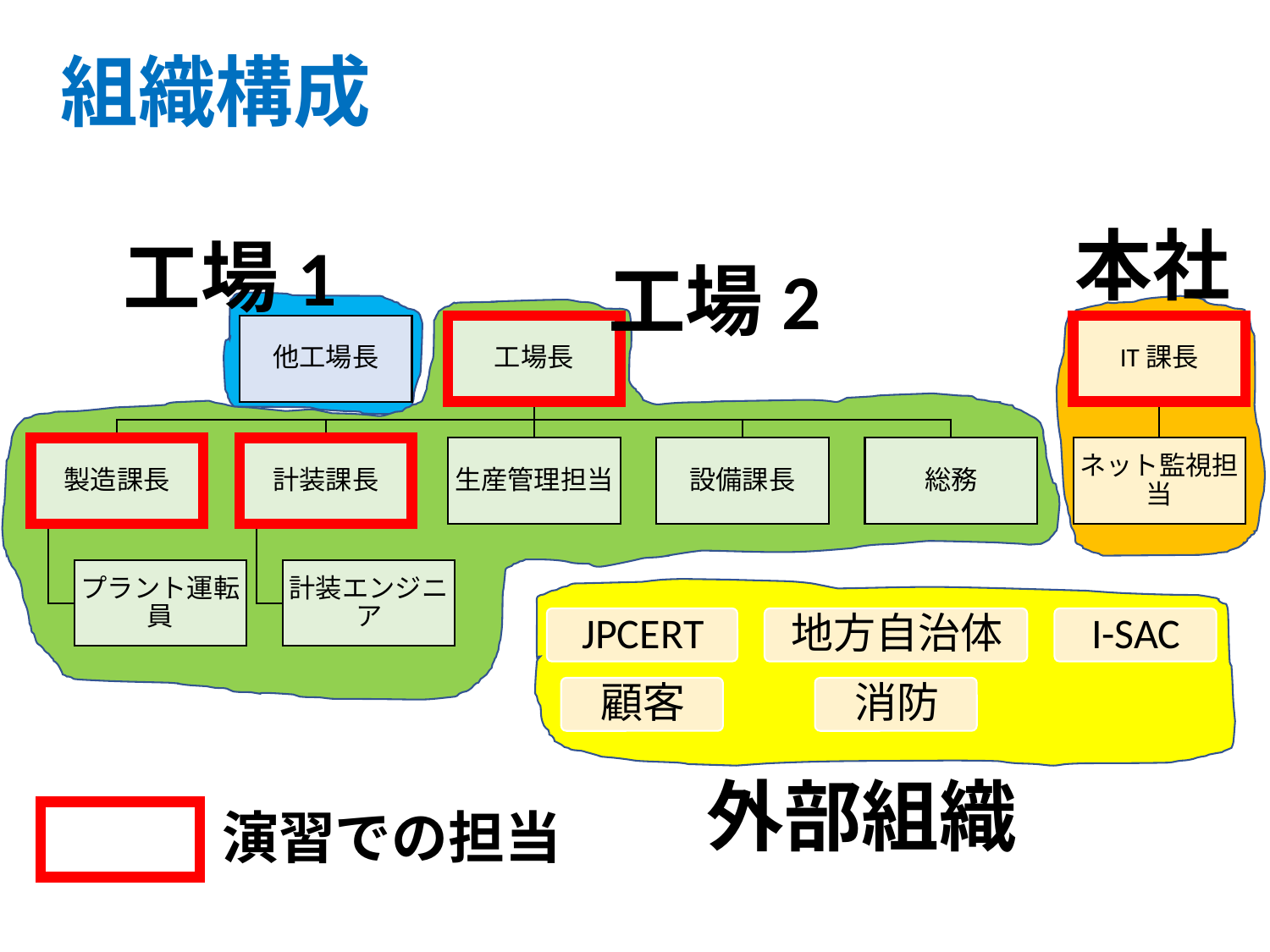

他工場長
工場長
製造課長
プラント運転員
計装課長
計装エンジニア
生産管理担当
設備課長
総務
IT課長
ネット監視担当
組織構成
# 担当して頂くロール(赤枠)

本社
工場1
工場2

JPCERT
顧客
地方自治体
消防
I-SAC
外部組織
演習での担当